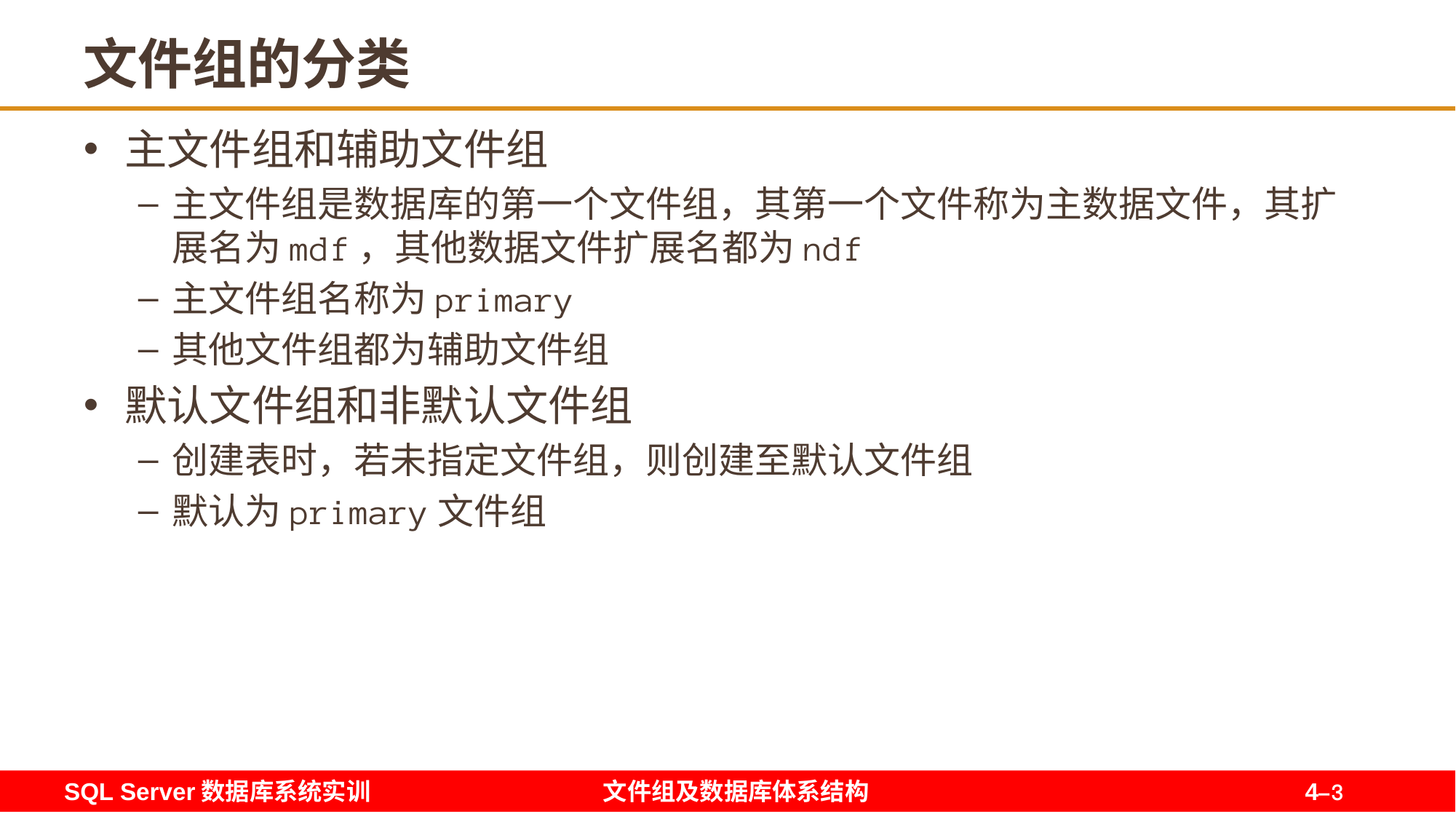

# 文件组的分类
主文件组和辅助文件组
主文件组是数据库的第一个文件组，其第一个文件称为主数据文件，其扩展名为mdf，其他数据文件扩展名都为ndf
主文件组名称为primary
其他文件组都为辅助文件组
默认文件组和非默认文件组
创建表时，若未指定文件组，则创建至默认文件组
默认为primary文件组